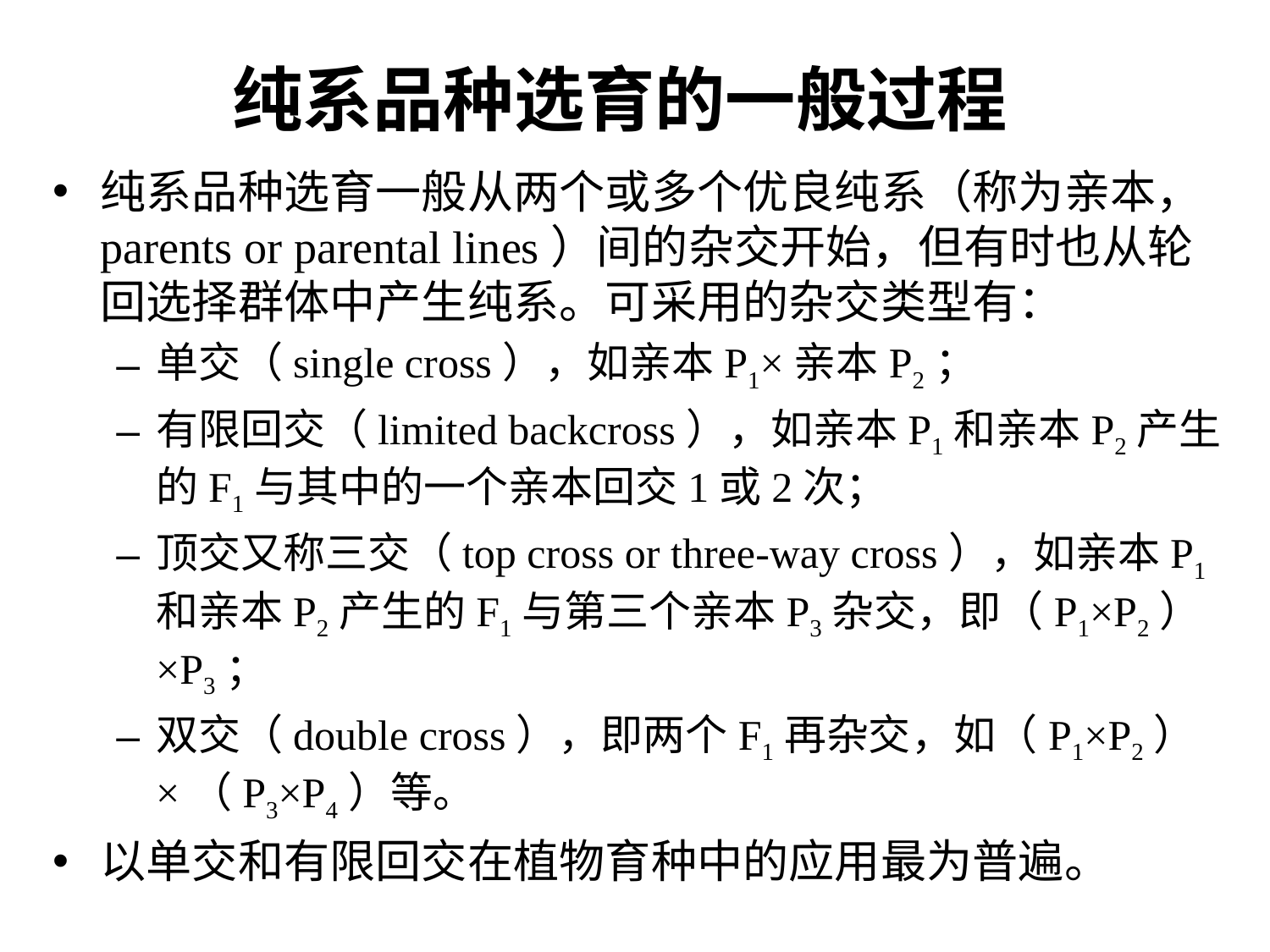

# 纯系品种选育的一般过程
纯系品种选育一般从两个或多个优良纯系（称为亲本，parents or parental lines）间的杂交开始，但有时也从轮回选择群体中产生纯系。可采用的杂交类型有：
单交（single cross），如亲本P1×亲本P2；
有限回交（limited backcross），如亲本P1和亲本P2产生的F1与其中的一个亲本回交1或2次；
顶交又称三交（top cross or three-way cross），如亲本P1和亲本P2产生的F1与第三个亲本P3杂交，即（P1×P2）×P3；
双交（double cross），即两个F1再杂交，如（P1×P2）×（P3×P4）等。
以单交和有限回交在植物育种中的应用最为普遍。